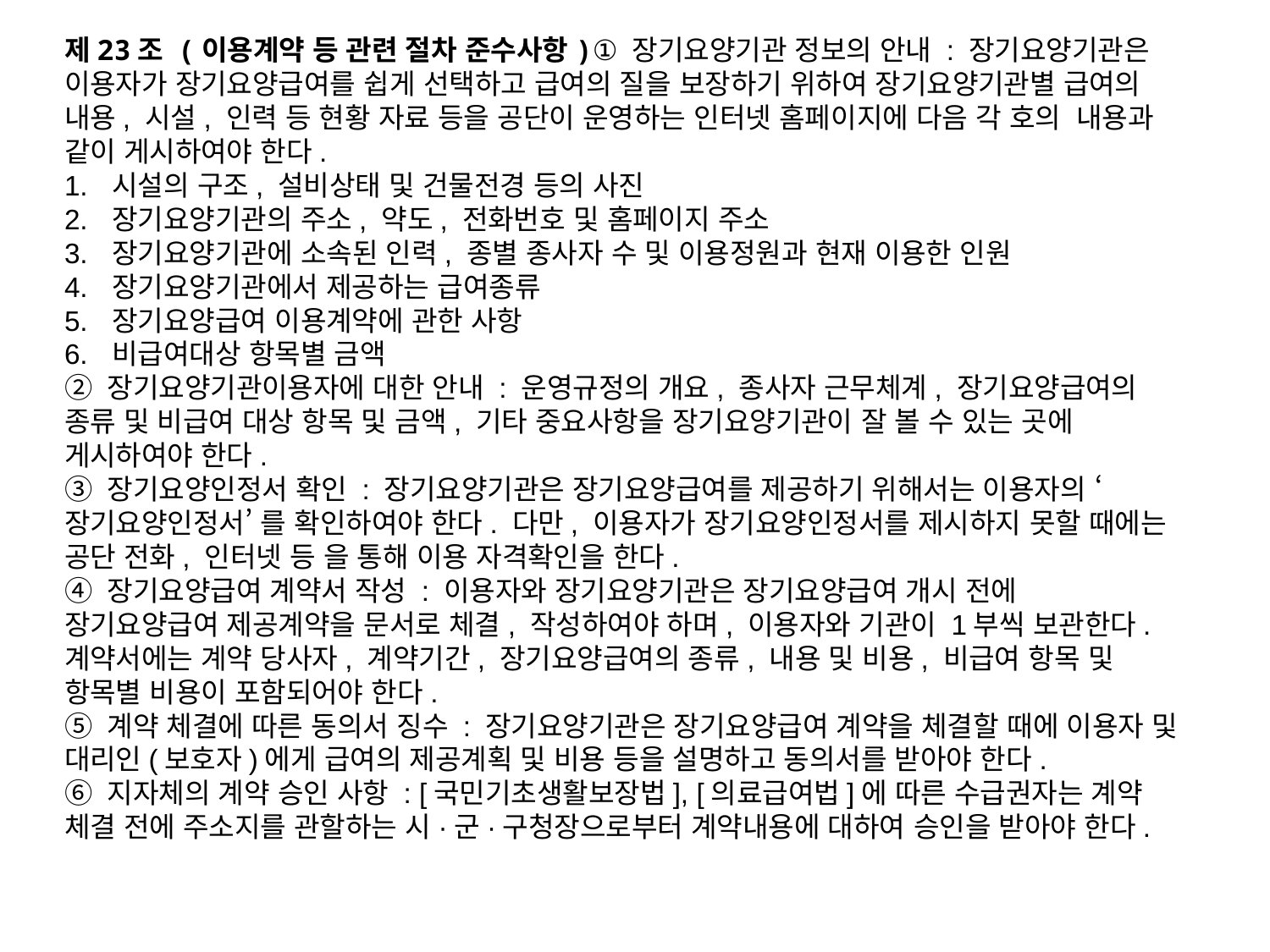

제23조 (이용계약 등 관련 절차 준수사항)① 장기요양기관 정보의 안내 : 장기요양기관은 이용자가 장기요양급여를 쉽게 선택하고 급여의 질을 보장하기 위하여 장기요양기관별 급여의 내용, 시설, 인력 등 현황 자료 등을 공단이 운영하는 인터넷 홈페이지에 다음 각 호의  내용과 같이 게시하여야 한다.
시설의 구조, 설비상태 및 건물전경 등의 사진
장기요양기관의 주소, 약도, 전화번호 및 홈페이지 주소
장기요양기관에 소속된 인력, 종별 종사자 수 및 이용정원과 현재 이용한 인원
장기요양기관에서 제공하는 급여종류
장기요양급여 이용계약에 관한 사항
비급여대상 항목별 금액
② 장기요양기관이용자에 대한 안내 : 운영규정의 개요, 종사자 근무체계, 장기요양급여의 종류 및 비급여 대상 항목 및 금액, 기타 중요사항을 장기요양기관이 잘 볼 수 있는 곳에 게시하여야 한다.
③ 장기요양인정서 확인 : 장기요양기관은 장기요양급여를 제공하기 위해서는 이용자의 ‘장기요양인정서’ 를 확인하여야 한다. 다만, 이용자가 장기요양인정서를 제시하지 못할 때에는 공단 전화, 인터넷 등 을 통해 이용 자격확인을 한다.
④ 장기요양급여 계약서 작성 : 이용자와 장기요양기관은 장기요양급여 개시 전에 장기요양급여 제공계약을 문서로 체결, 작성하여야 하며, 이용자와 기관이 1부씩 보관한다. 계약서에는 계약 당사자, 계약기간, 장기요양급여의 종류, 내용 및 비용, 비급여 항목 및 항목별 비용이 포함되어야 한다.
⑤ 계약 체결에 따른 동의서 징수 : 장기요양기관은 장기요양급여 계약을 체결할 때에 이용자 및 대리인(보호자)에게 급여의 제공계획 및 비용 등을 설명하고 동의서를 받아야 한다.
⑥ 지자체의 계약 승인 사항 : [국민기초생활보장법], [의료급여법]에 따른 수급권자는 계약 체결 전에 주소지를 관할하는 시·군·구청장으로부터 계약내용에 대하여 승인을 받아야 한다.